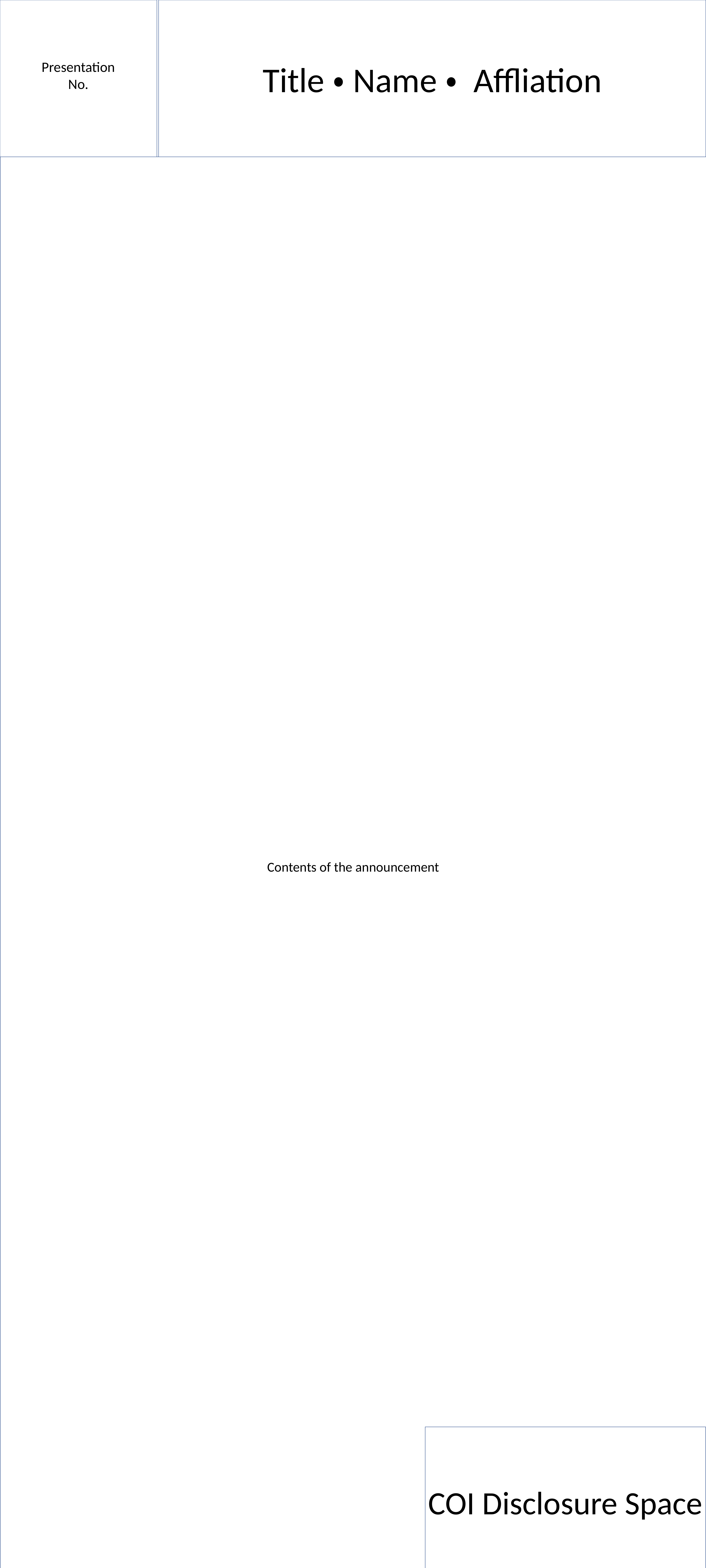

Presentation
No.

Title・Name・ Affliation
Contents of the announcement
COI Disclosure Space